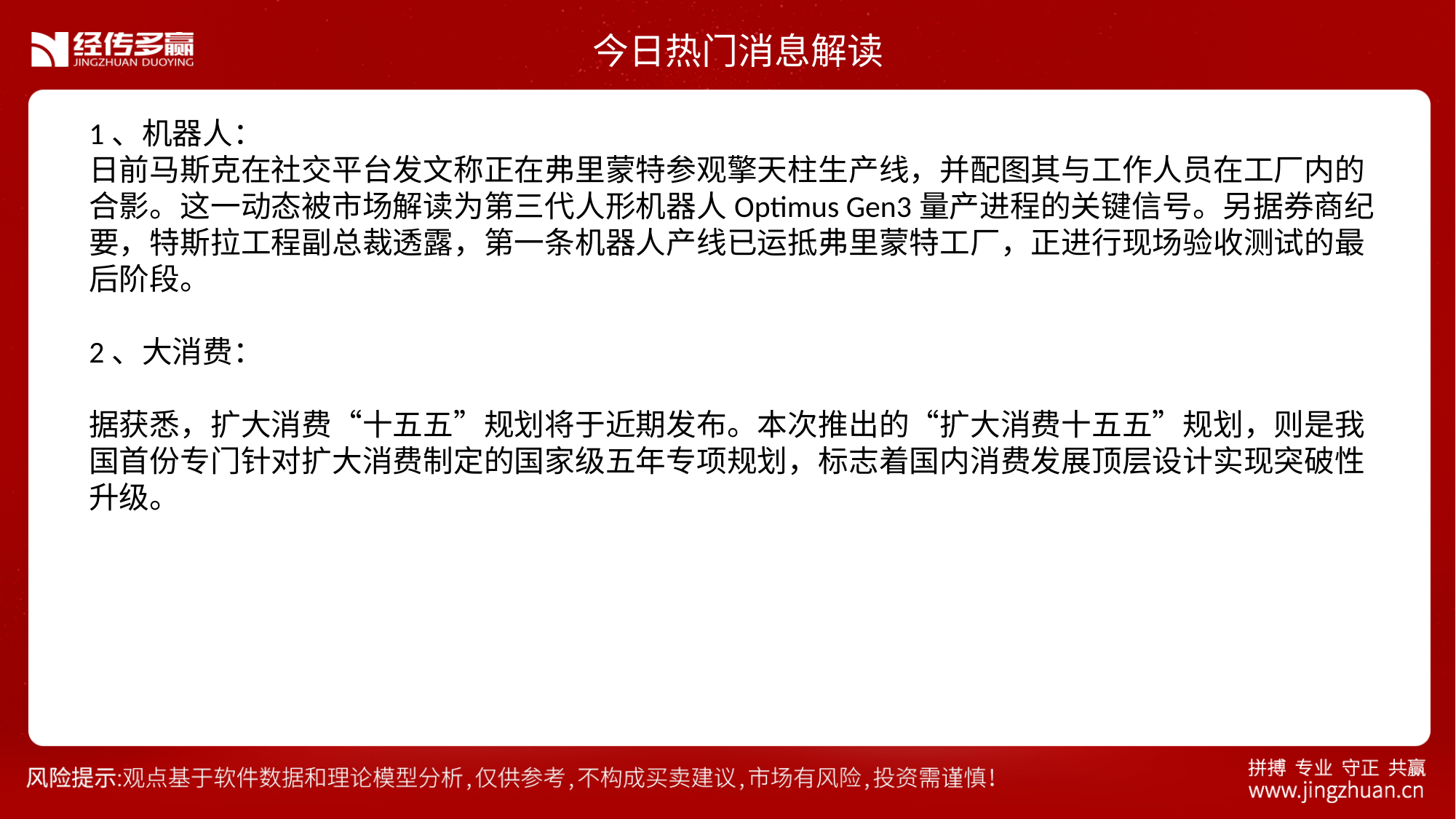

今日热门消息解读
1、机器人：
日前马斯克在社交平台发文称正在弗里蒙特参观擎天柱生产线，并配图其与工作人员在工厂内的合影。这一动态被市场解读为第三代人形机器人Optimus Gen3量产进程的关键信号。另据券商纪要，特斯拉工程副总裁透露，第一条机器人产线已运抵弗里蒙特工厂，正进行现场验收测试的最后阶段。

2、大消费：

据获悉，扩大消费“十五五”规划将于近期发布。本次推出的“扩大消费十五五”规划，则是我国首份专门针对扩大消费制定的国家级五年专项规划，标志着国内消费发展顶层设计实现突破性升级。